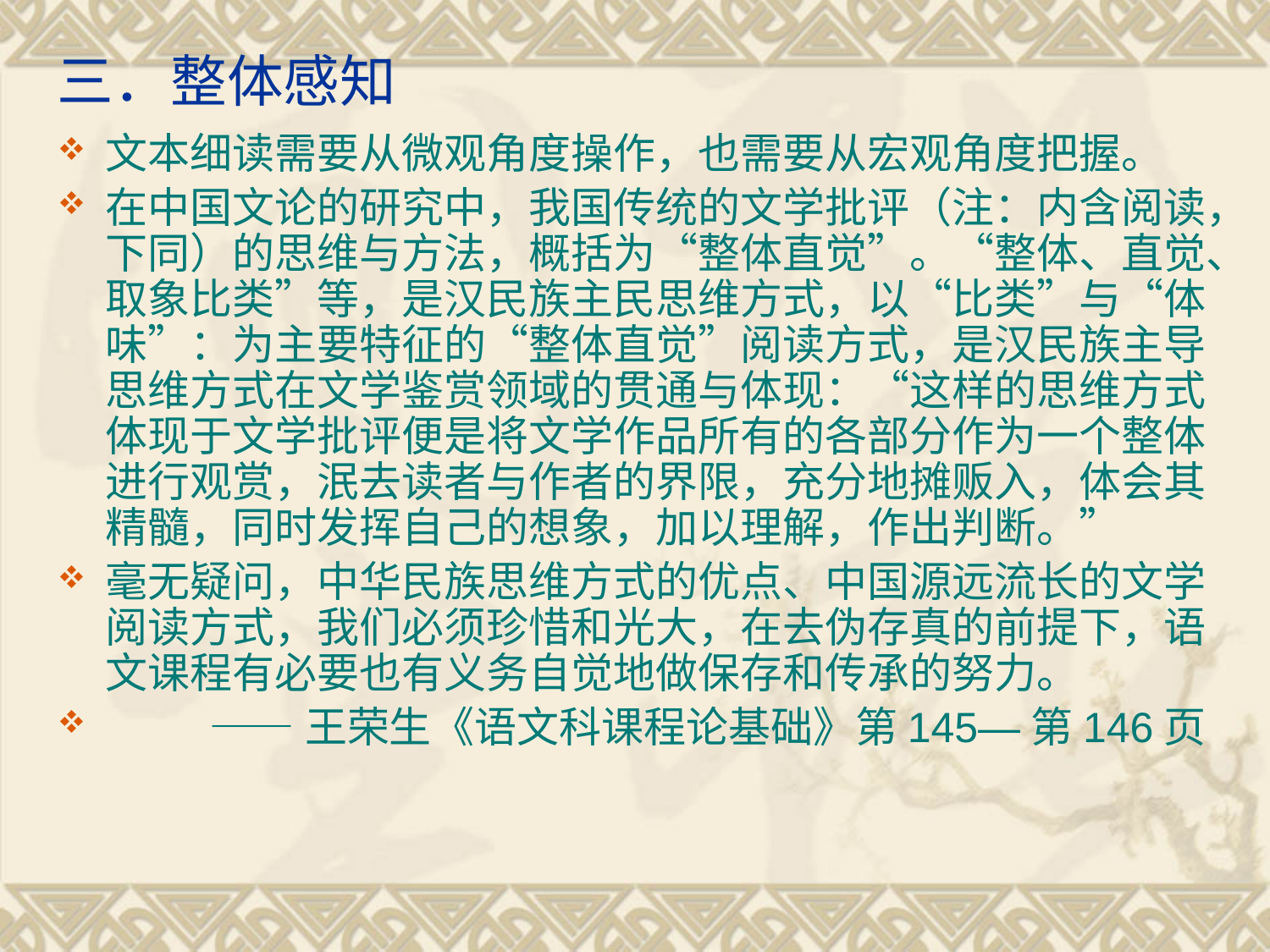

# 三．整体感知
文本细读需要从微观角度操作，也需要从宏观角度把握。
在中国文论的研究中，我国传统的文学批评（注：内含阅读，下同）的思维与方法，概括为“整体直觉”。“整体、直觉、取象比类”等，是汉民族主民思维方式，以“比类”与“体味”：为主要特征的“整体直觉”阅读方式，是汉民族主导思维方式在文学鉴赏领域的贯通与体现：“这样的思维方式体现于文学批评便是将文学作品所有的各部分作为一个整体进行观赏，泯去读者与作者的界限，充分地摊贩入，体会其精髓，同时发挥自己的想象，加以理解，作出判断。”
毫无疑问，中华民族思维方式的优点、中国源远流长的文学阅读方式，我们必须珍惜和光大，在去伪存真的前提下，语文课程有必要也有义务自觉地做保存和传承的努力。
           ——王荣生《语文科课程论基础》第145—第146页